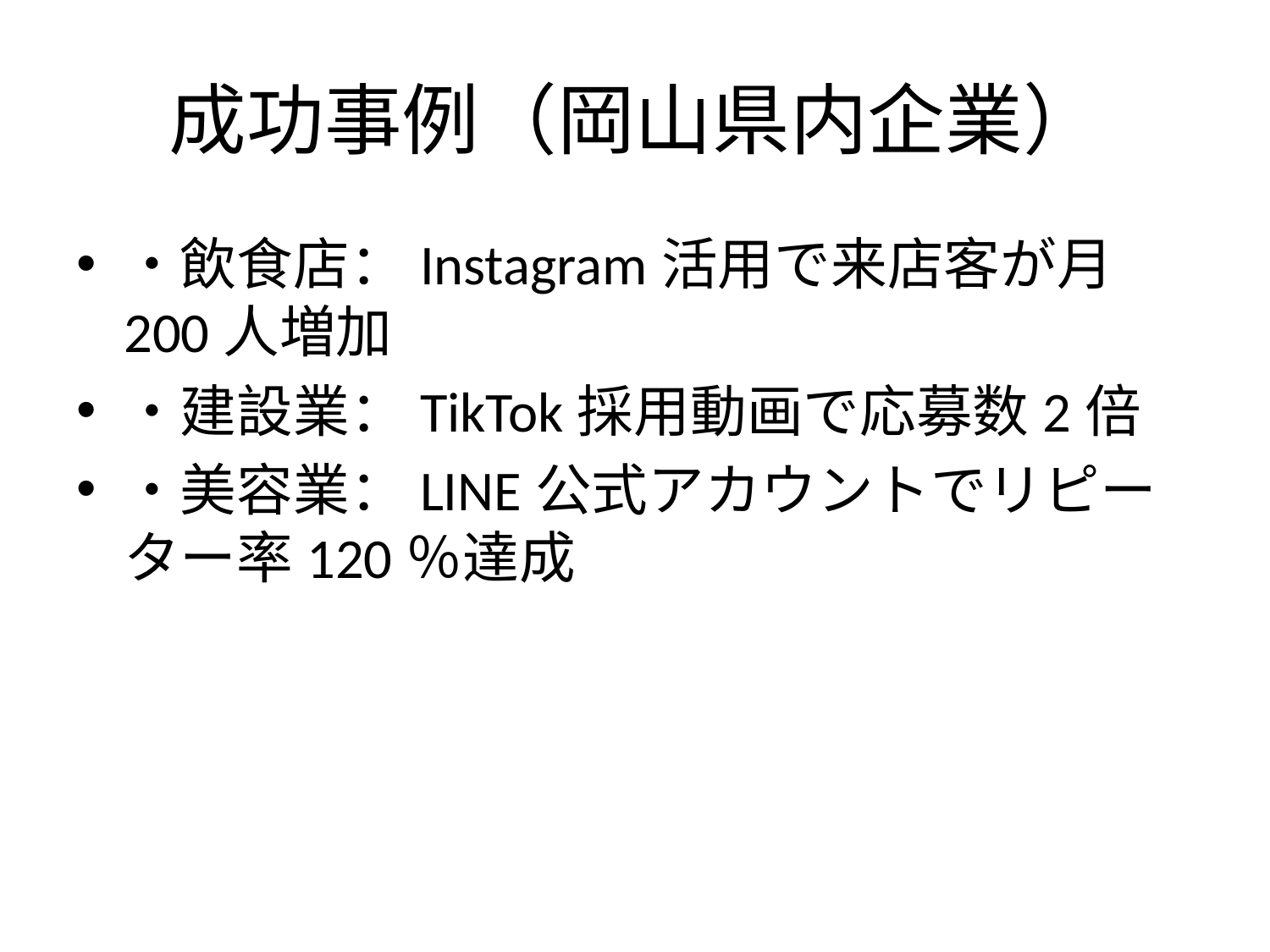

# 成功事例（岡山県内企業）
・飲食店：Instagram活用で来店客が月200人増加
・建設業：TikTok採用動画で応募数2倍
・美容業：LINE公式アカウントでリピーター率120％達成